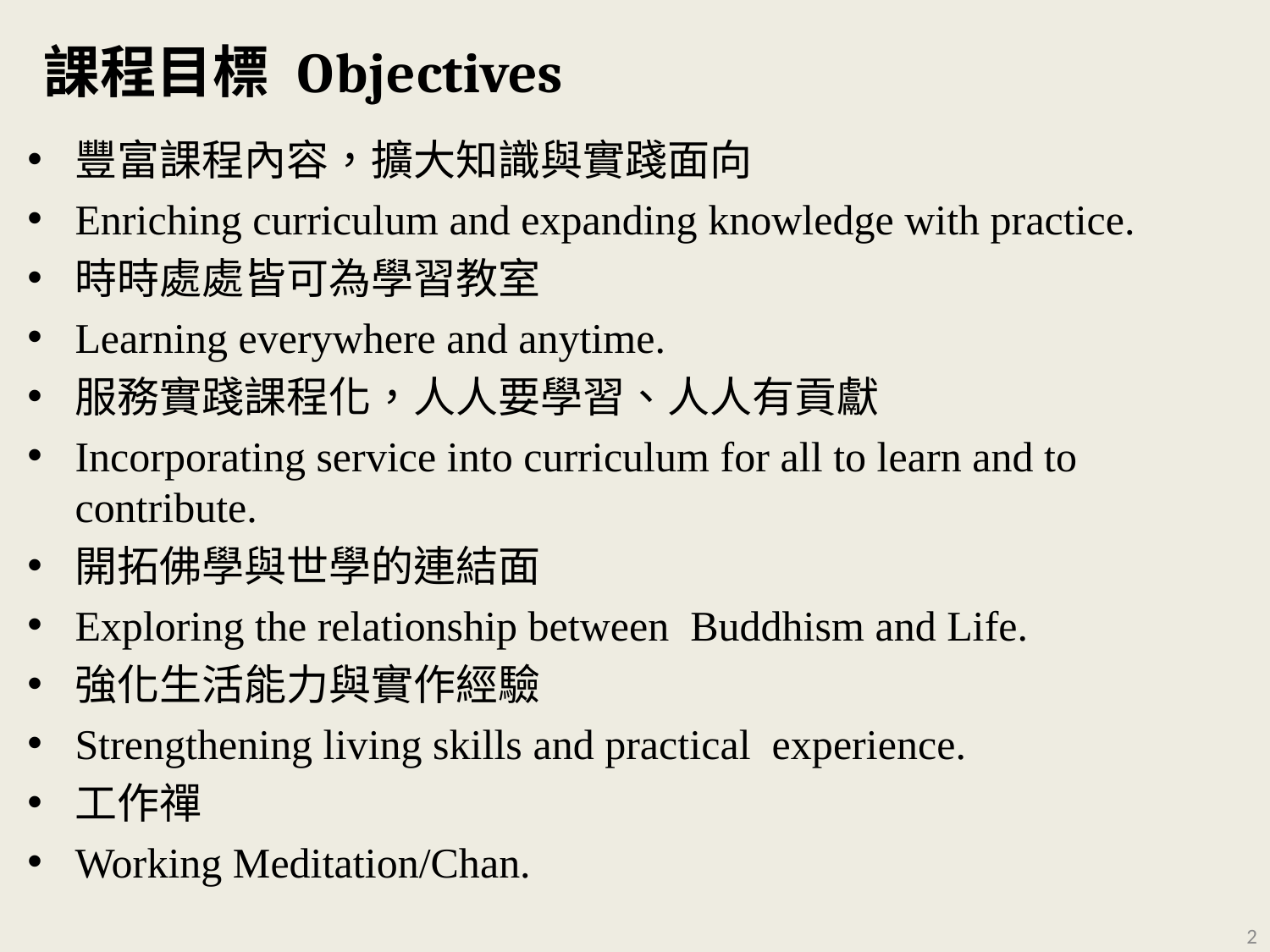

# 課程目標 Objectives
豐富課程內容，擴大知識與實踐面向
Enriching curriculum and expanding knowledge with practice.
時時處處皆可為學習教室
Learning everywhere and anytime.
服務實踐課程化，人人要學習、人人有貢獻
Incorporating service into curriculum for all to learn and to contribute.
開拓佛學與世學的連結面
Exploring the relationship between  Buddhism and Life.
強化生活能力與實作經驗
Strengthening living skills and practical  experience.
工作禪
Working Meditation/Chan.
2